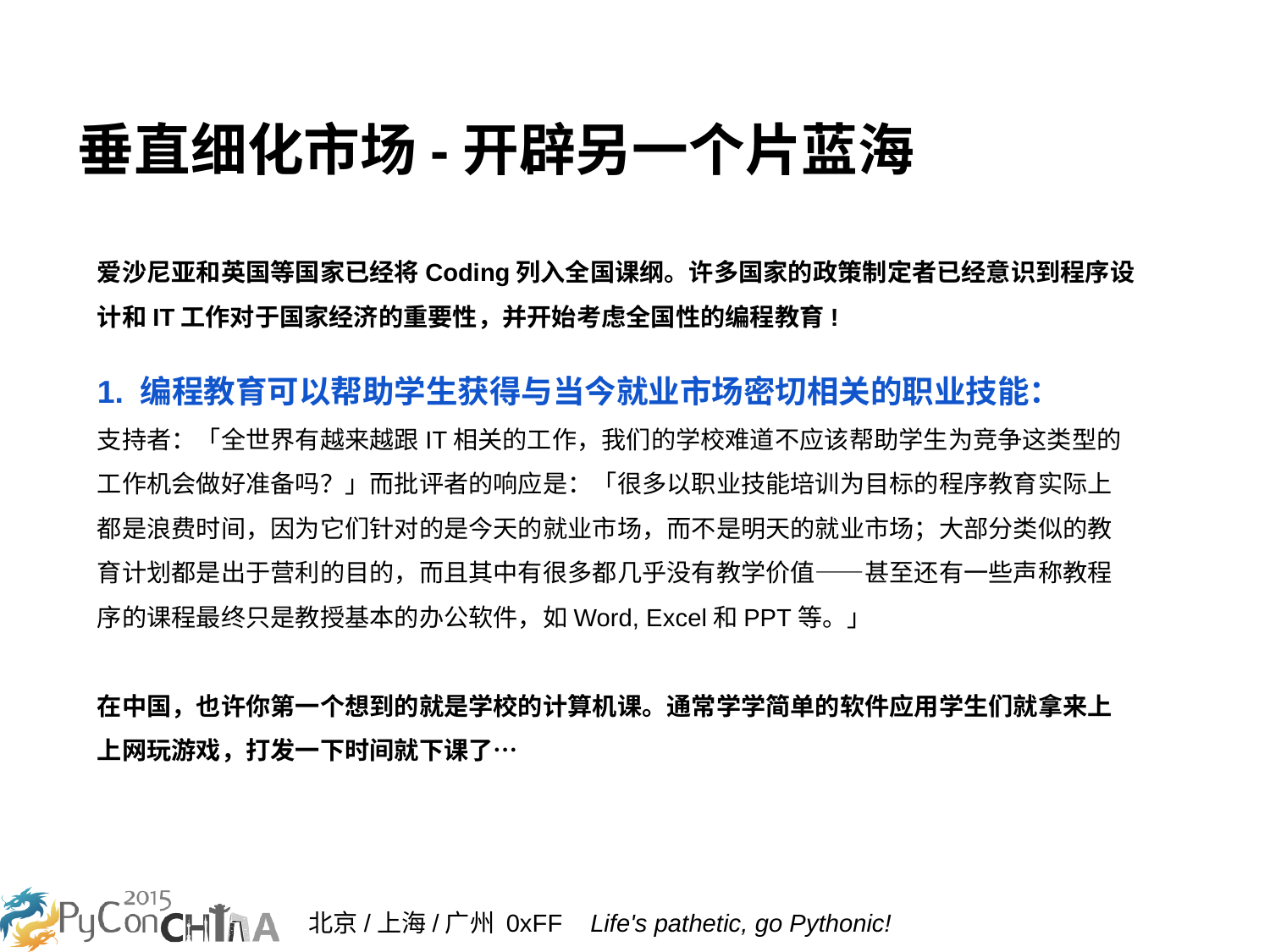

垂直细化市场-开辟另一个片蓝海
爱沙尼亚和英国等国家已经将Coding列入全国课纲。许多国家的政策制定者已经意识到程序设计和IT工作对于国家经济的重要性，并开始考虑全国性的编程教育!
1. 编程教育可以帮助学生获得与当今就业市场密切相关的职业技能：
支持者：「全世界有越来越跟IT相关的工作，我们的学校难道不应该帮助学生为竞争这类型的工作机会做好准备吗？」而批评者的响应是：「很多以职业技能培训为目标的程序教育实际上都是浪费时间，因为它们针对的是今天的就业市场，而不是明天的就业市场；大部分类似的教育计划都是出于营利的目的，而且其中有很多都几乎没有教学价值——甚至还有一些声称教程序的课程最终只是教授基本的办公软件，如Word, Excel和PPT等。」

在中国，也许你第一个想到的就是学校的计算机课。通常学学简单的软件应用学生们就拿来上上网玩游戏，打发一下时间就下课了…